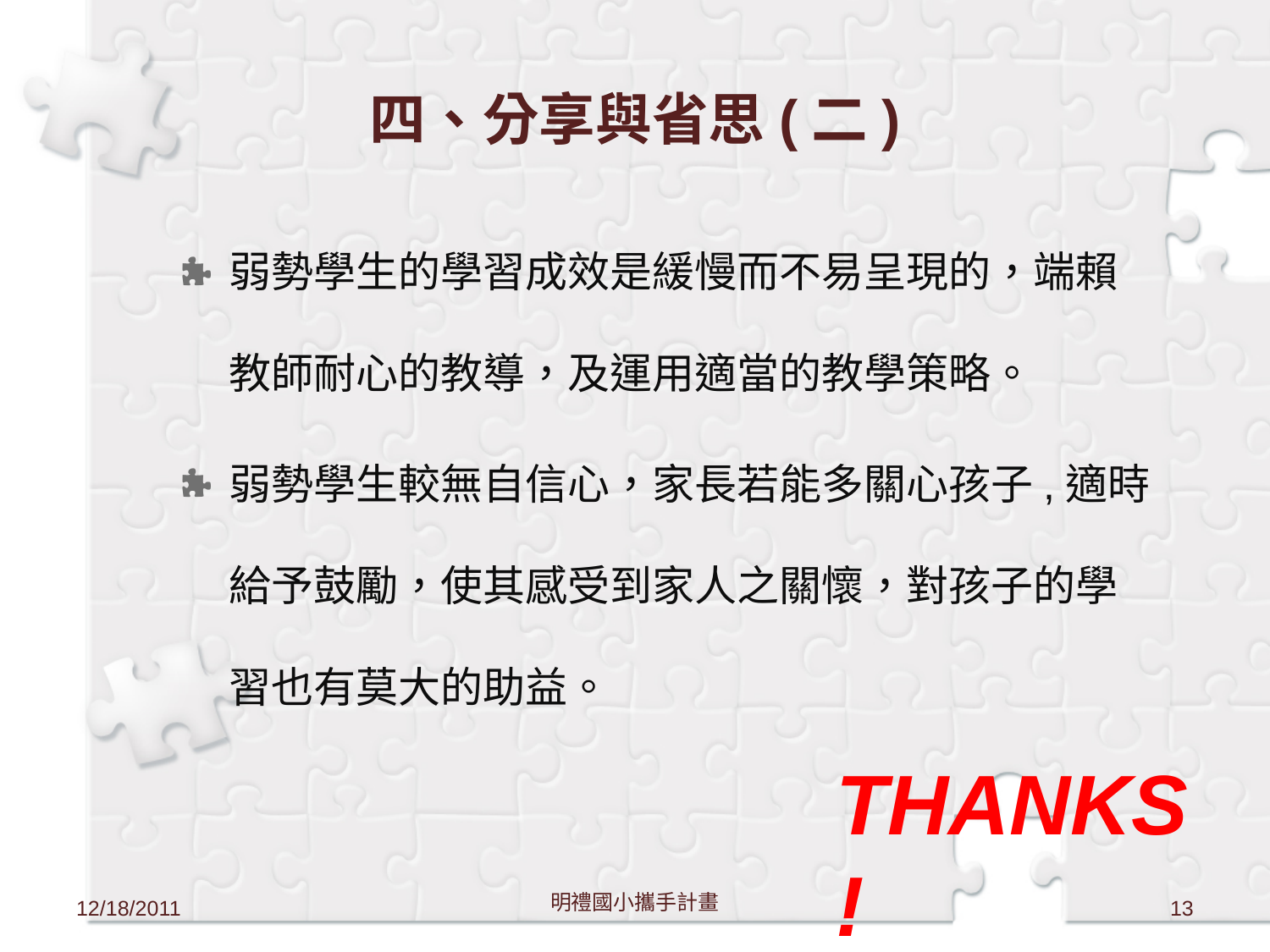

# 四、分享與省思(二)
弱勢學生的學習成效是緩慢而不易呈現的，端賴教師耐心的教導，及運用適當的教學策略。
弱勢學生較無自信心，家長若能多關心孩子,適時給予鼓勵，使其感受到家人之關懷，對孩子的學習也有莫大的助益。

THANKS!
12/18/2011
明禮國小攜手計畫
13